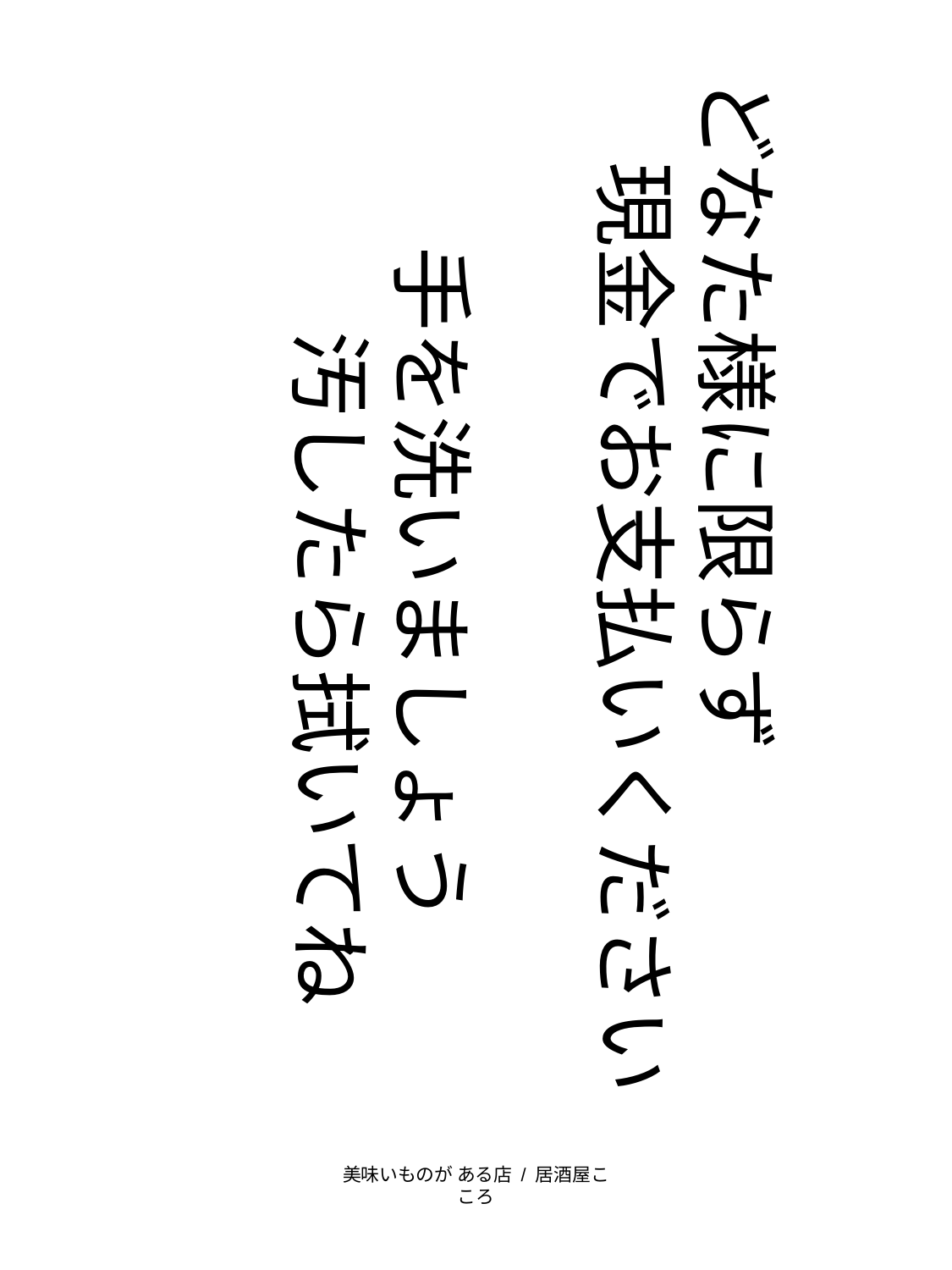

どなた様に限らず
　現金でお支払いください

　　手を洗いましょう
　　　汚したら拭いてね

美味いものが ある店 / 居酒屋こころ